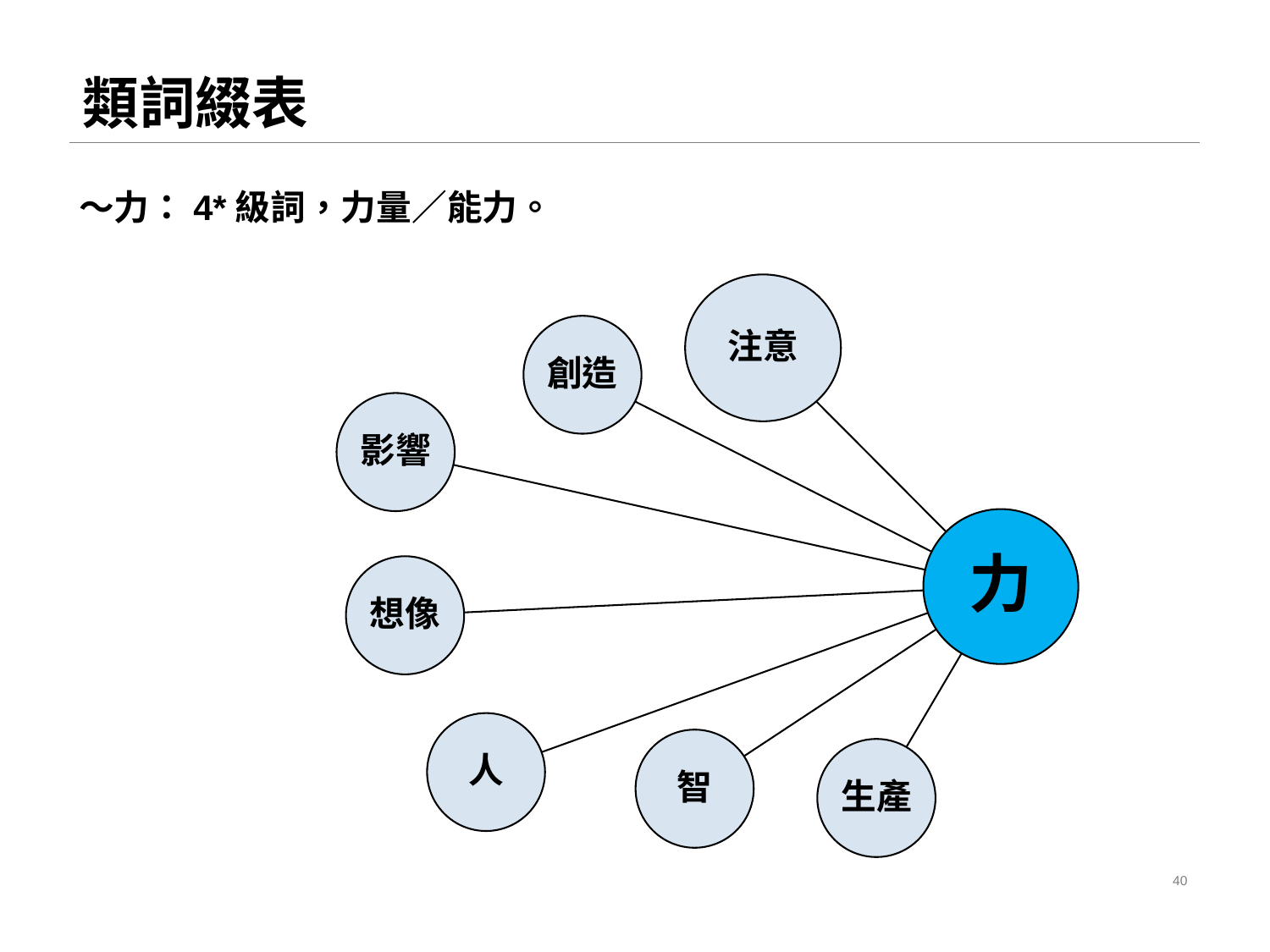

# 類詞綴表
～力：4*級詞，力量／能力。
力

注意

人

生產

智

想像

影響

創造
40